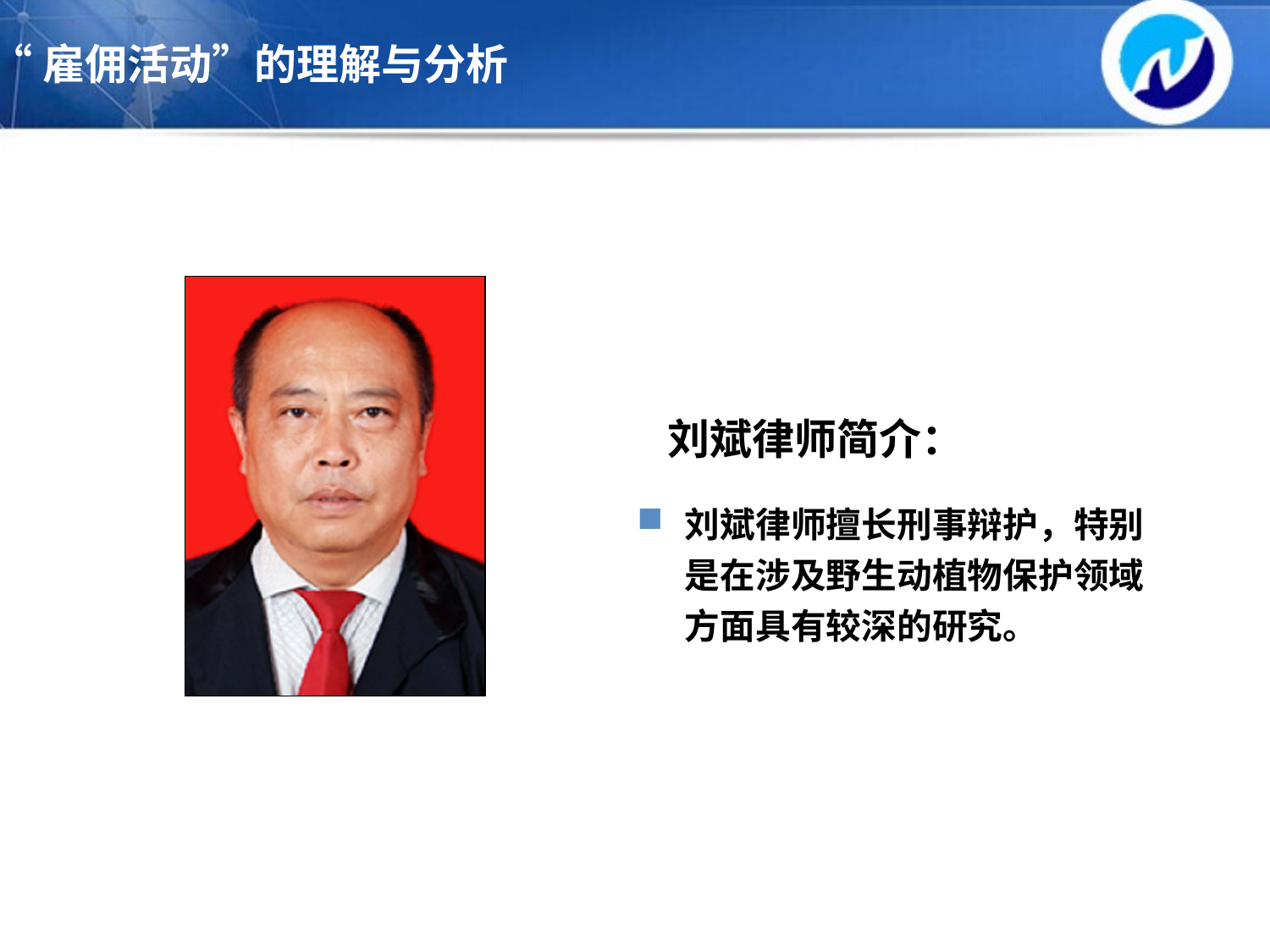

“雇佣活动”的理解与分析

刘斌律师擅长刑事辩护，特别是在涉及野生动植物保护领域方面具有较深的研究。
刘斌律师简介：